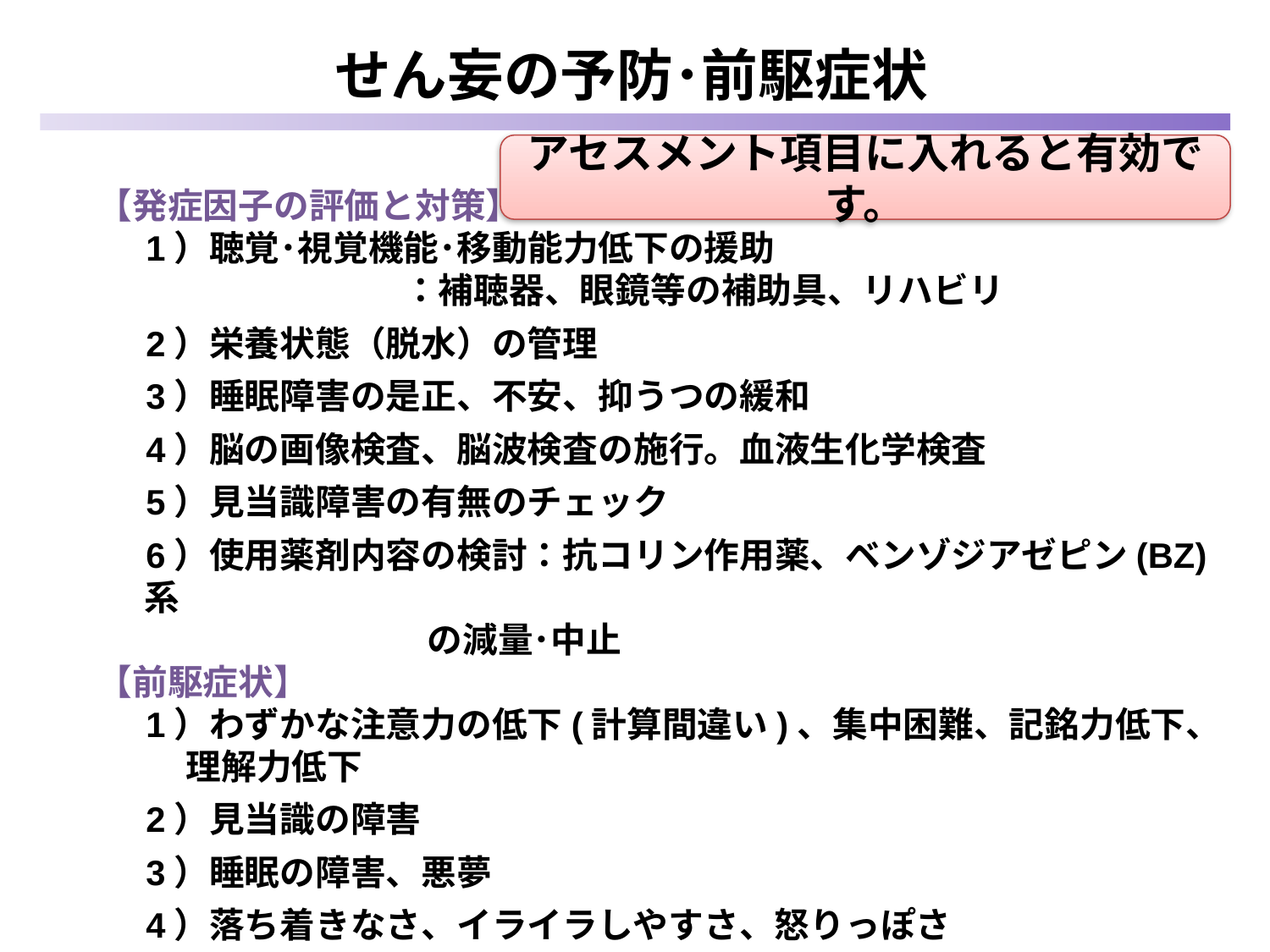

せん妄の予防･前駆症状

アセスメント項目に入れると有効です。
【発症因子の評価と対策】
     1）聴覚･視覚機能･移動能力低下の援助
                                     ：補聴器、眼鏡等の補助具、リハビリ
     2）栄養状態（脱水）の管理
     3）睡眠障害の是正、不安、抑うつの緩和
     4）脳の画像検査、脳波検査の施行。血液生化学検査
     5）見当識障害の有無のチェック
     6）使用薬剤内容の検討：抗コリン作用薬、ベンゾジアゼピン(BZ)系
                                        の減量･中止
【前駆症状】
     1）わずかな注意力の低下(計算間違い)、集中困難、記銘力低下、
          理解力低下
     2）見当識の障害
     3）睡眠の障害、悪夢
     4）落ち着きなさ、イライラしやすさ、怒りっぽさ